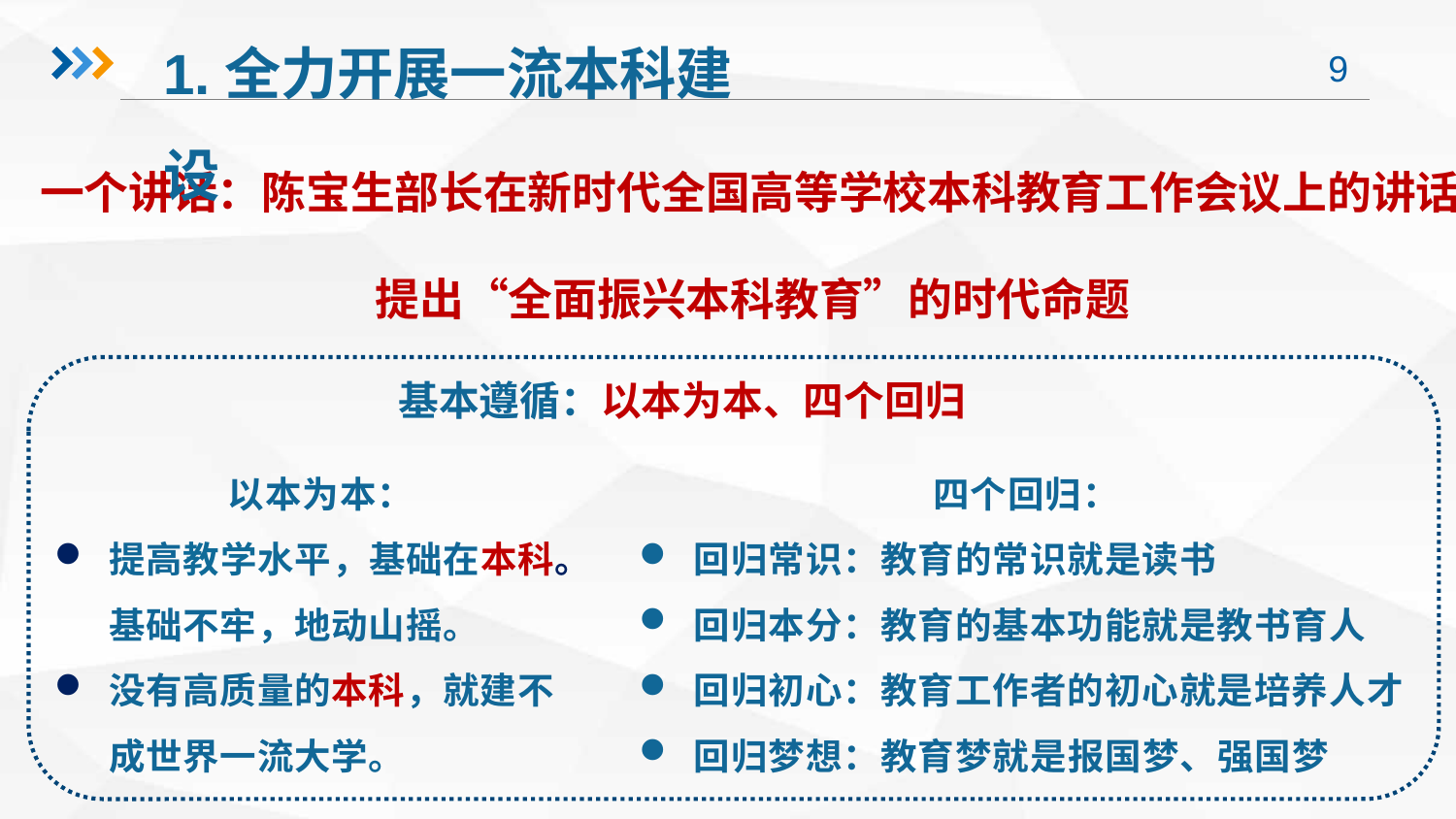

1.全力开展一流本科建设
一个讲话：陈宝生部长在新时代全国高等学校本科教育工作会议上的讲话
提出“全面振兴本科教育”的时代命题

基本遵循：以本为本、四个回归
以本为本：
提高教学水平，基础在本科。基础不牢，地动山摇。
没有高质量的本科，就建不成世界一流大学。
四个回归：
回归常识：教育的常识就是读书
回归本分：教育的基本功能就是教书育人
回归初心：教育工作者的初心就是培养人才
回归梦想：教育梦就是报国梦、强国梦